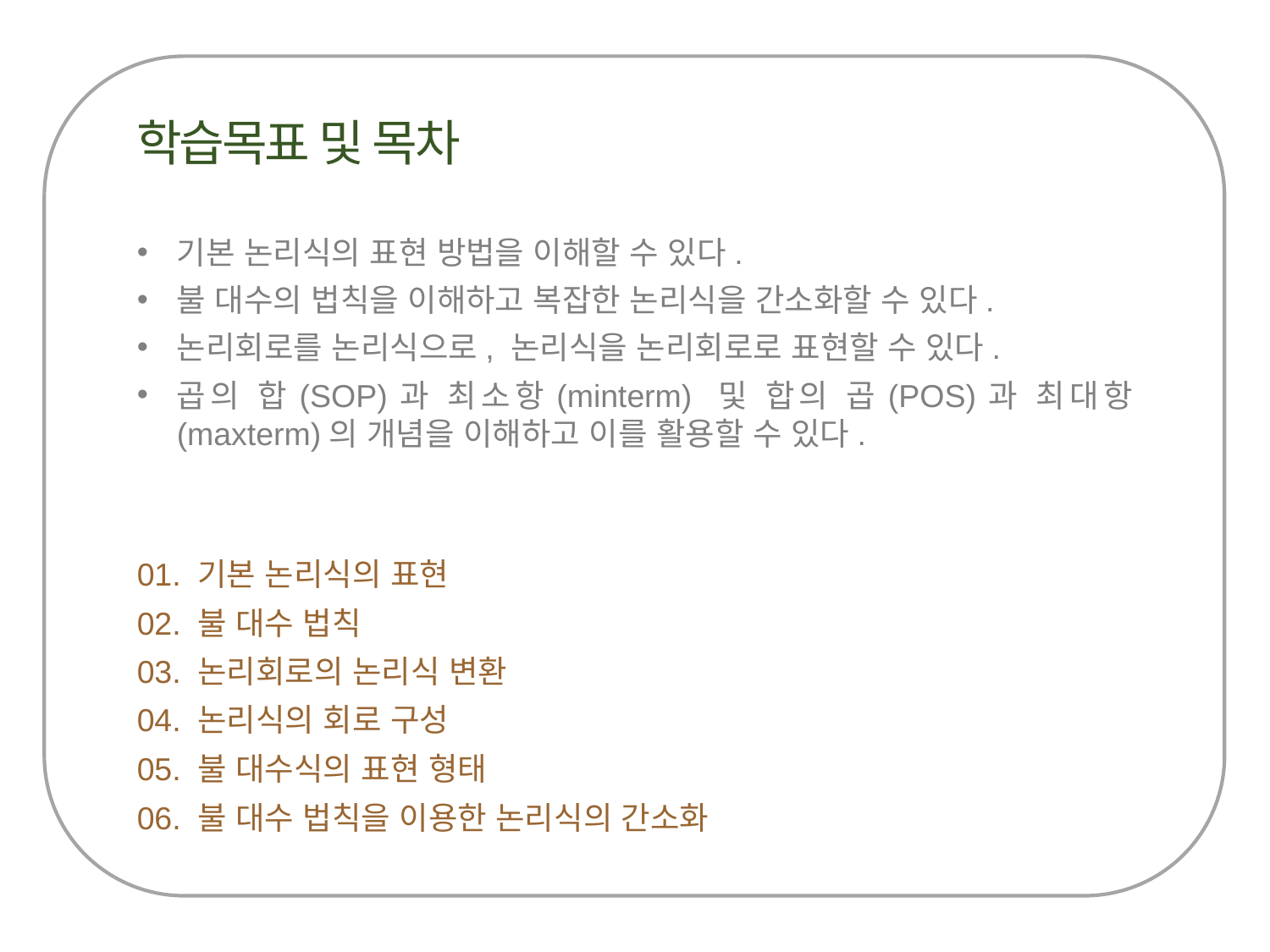

기본 논리식의 표현 방법을 이해할 수 있다.
불 대수의 법칙을 이해하고 복잡한 논리식을 간소화할 수 있다.
논리회로를 논리식으로, 논리식을 논리회로로 표현할 수 있다.
곱의 합(SOP)과 최소항(minterm) 및 합의 곱(POS)과 최대항(maxterm)의 개념을 이해하고 이를 활용할 수 있다.

01. 기본 논리식의 표현
02. 불 대수 법칙
03. 논리회로의 논리식 변환
04. 논리식의 회로 구성
05. 불 대수식의 표현 형태
06. 불 대수 법칙을 이용한 논리식의 간소화